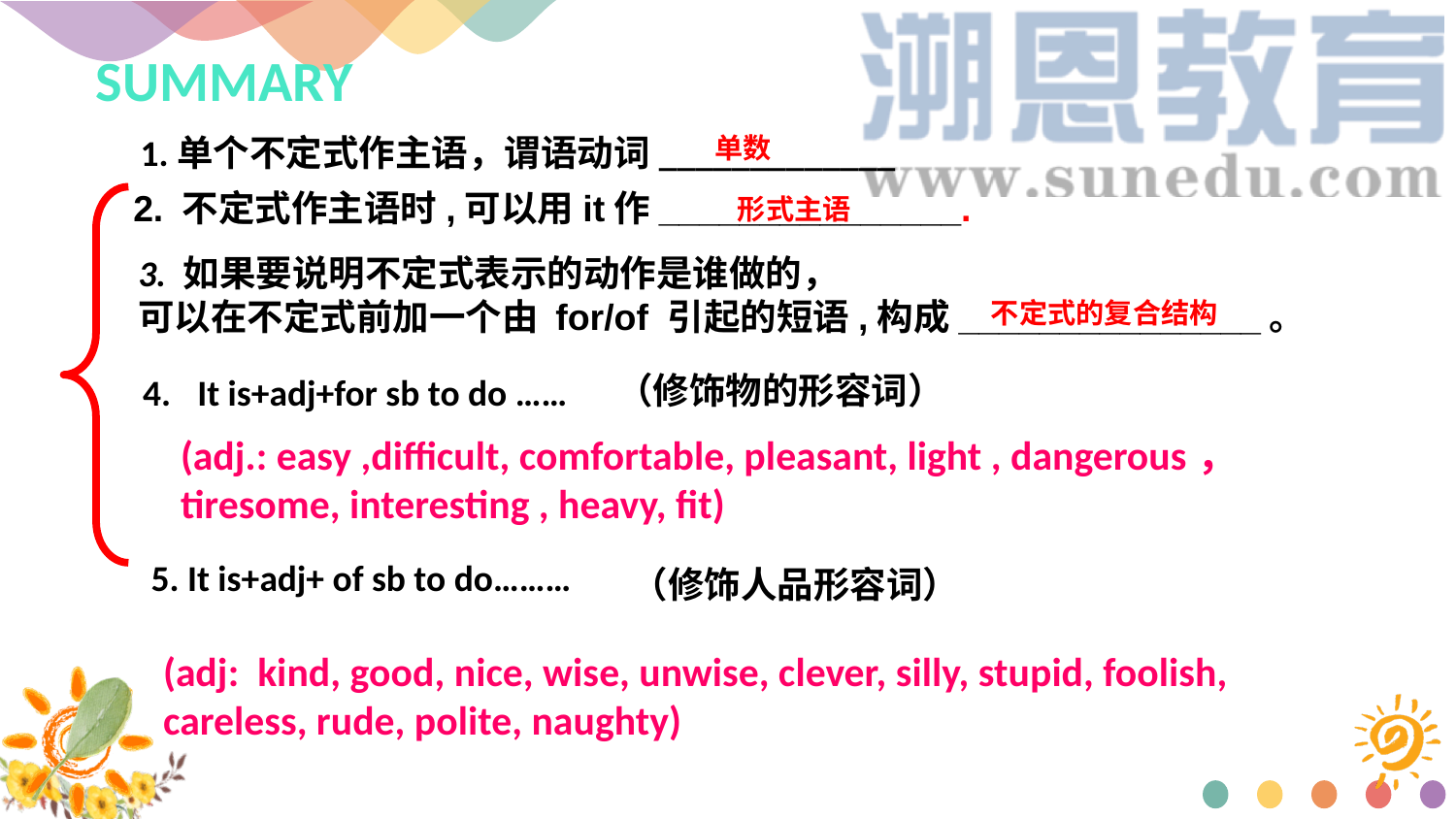

Summary
1.单个不定式作主语，谓语动词_____________
单数
2. 不定式作主语时,可以用it作_______________.
形式主语

3. 如果要说明不定式表示的动作是谁做的，
可以在不定式前加一个由 for/of 引起的短语,构成_______________。
不定式的复合结构
（修饰物的形容词）
It is+adj+for sb to do ……

 5. It is+adj+ of sb to do………
(adj.: easy ,difficult, comfortable, pleasant, light , dangerous， tiresome, interesting , heavy, fit)

（修饰人品形容词）
(adj:  kind, good, nice, wise, unwise, clever, silly, stupid, foolish,
careless, rude, polite, naughty)